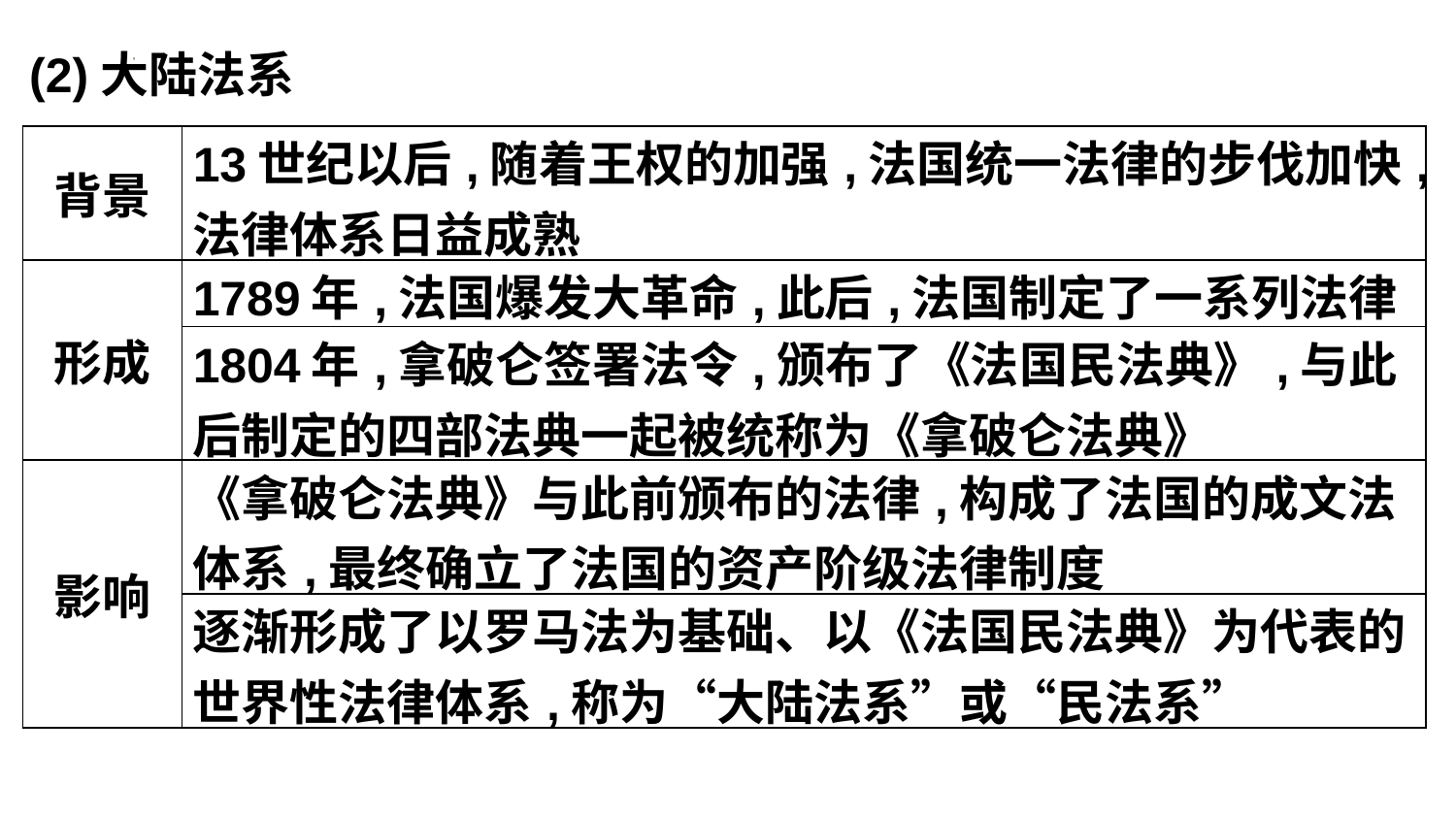

(2)大陆法系
| 背景 | 13世纪以后,随着王权的加强,法国统一法律的步伐加快,法律体系日益成熟 |
| --- | --- |
| 形成 | 1789年,法国爆发大革命,此后,法国制定了一系列法律 |
|  | 1804年,拿破仑签署法令,颁布了《法国民法典》,与此后制定的四部法典一起被统称为《拿破仑法典》 |
| 影响 | 《拿破仑法典》与此前颁布的法律,构成了法国的成文法体系,最终确立了法国的资产阶级法律制度 |
|  | 逐渐形成了以罗马法为基础、以《法国民法典》为代表的世界性法律体系,称为“大陆法系”或“民法系” |